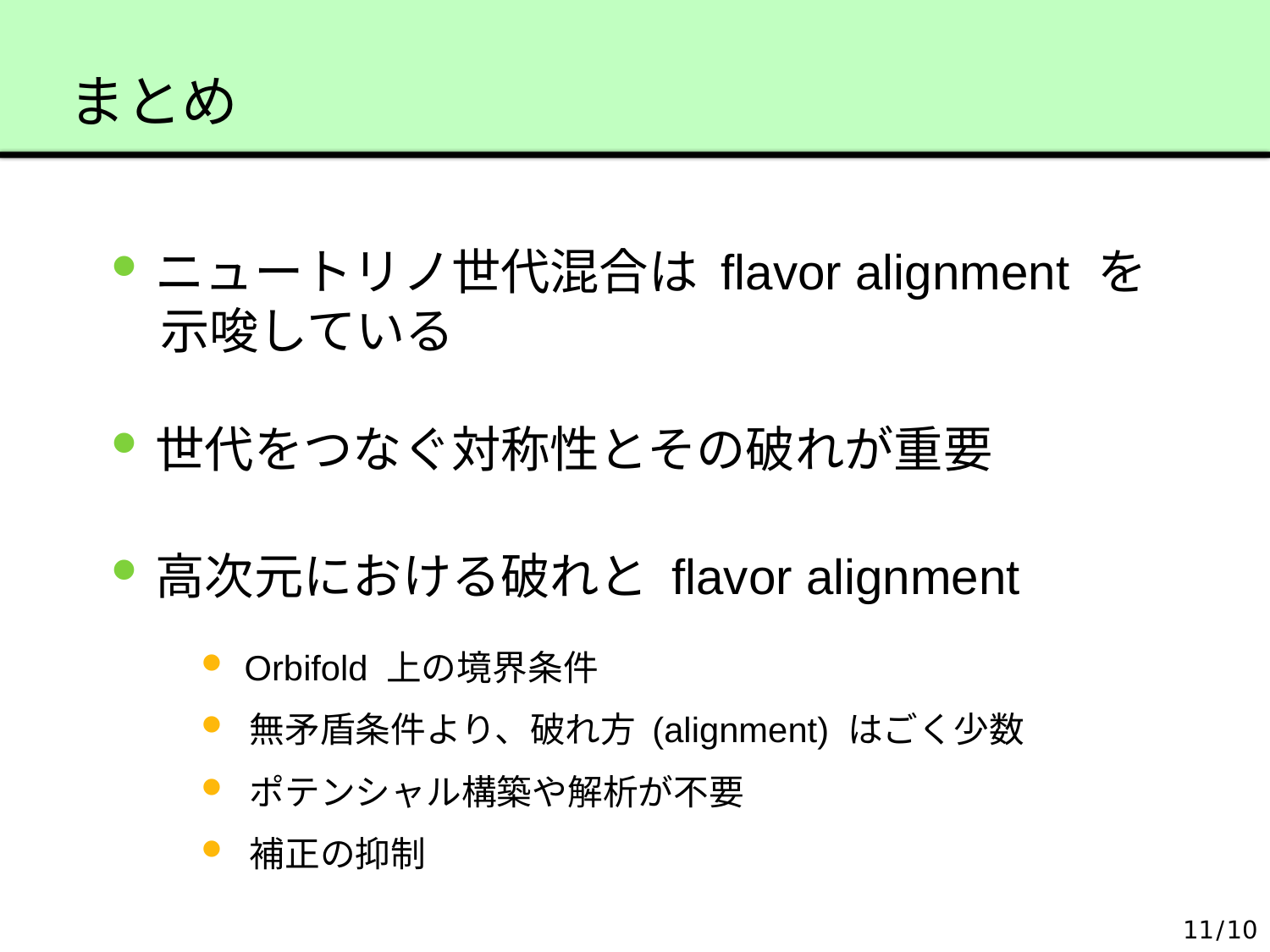

まとめ
ニュートリノ世代混合は flavor alignment を
　示唆している

世代をつなぐ対称性とその破れが重要

高次元における破れと flavor alignment
 Orbifold 上の境界条件
 無矛盾条件より、破れ方 (alignment) はごく少数
 ポテンシャル構築や解析が不要
 補正の抑制